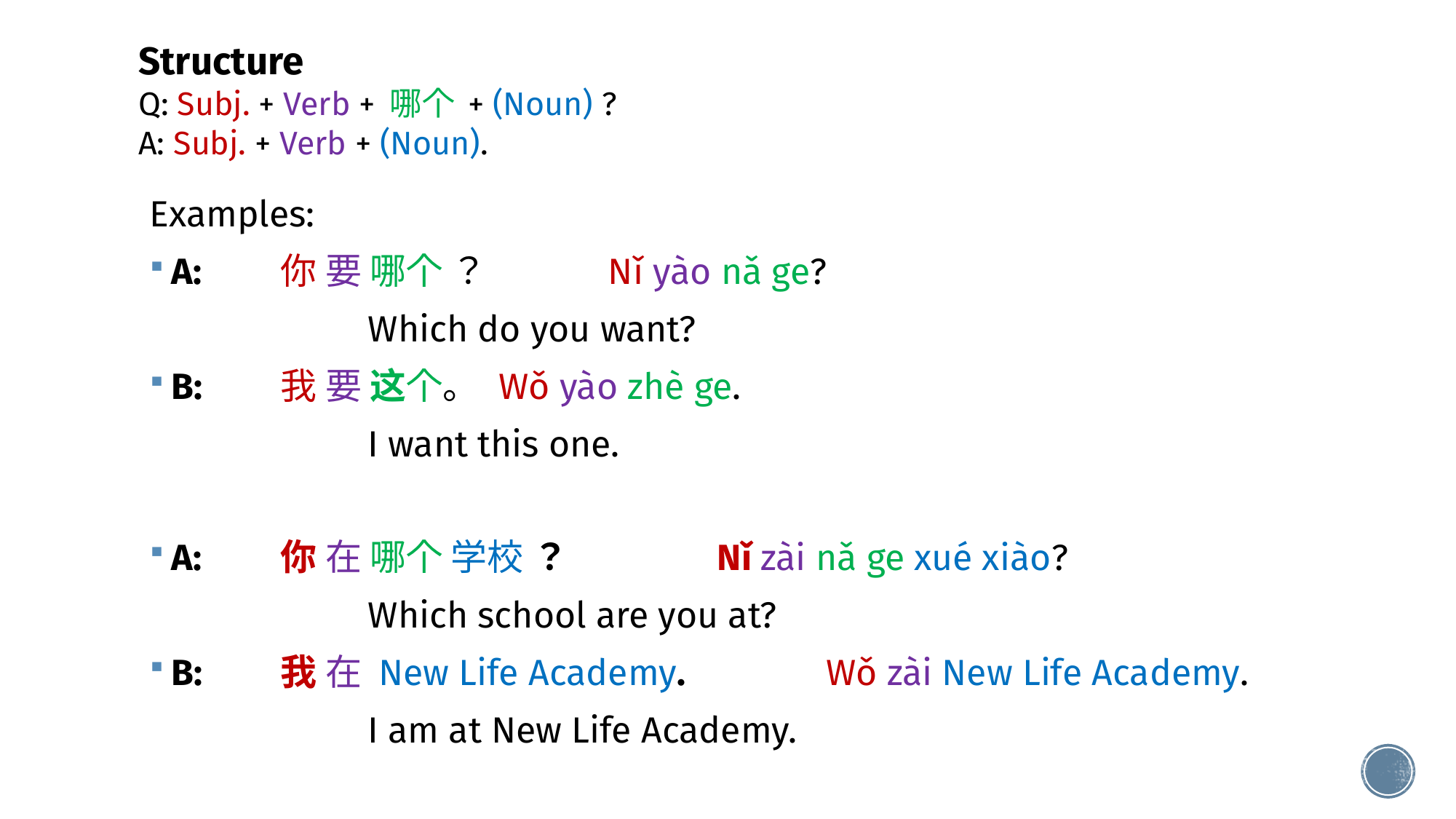

# Structure Q: Subj. + Verb + 哪个 + (Noun) ? A: Subj. + Verb + (Noun).
Examples:
A: 	你 要 哪个 ？		Nǐ yào nǎ ge?
		Which do you want?
B: 	我 要 这个。	Wǒ yào zhè ge.
		I want this one.

A: 	你 在 哪个 学校 ？		Nǐ zài nǎ ge xué xiào?
		Which school are you at?
B:	我 在 New Life Academy.		Wǒ zài New Life Academy.
		I am at New Life Academy.